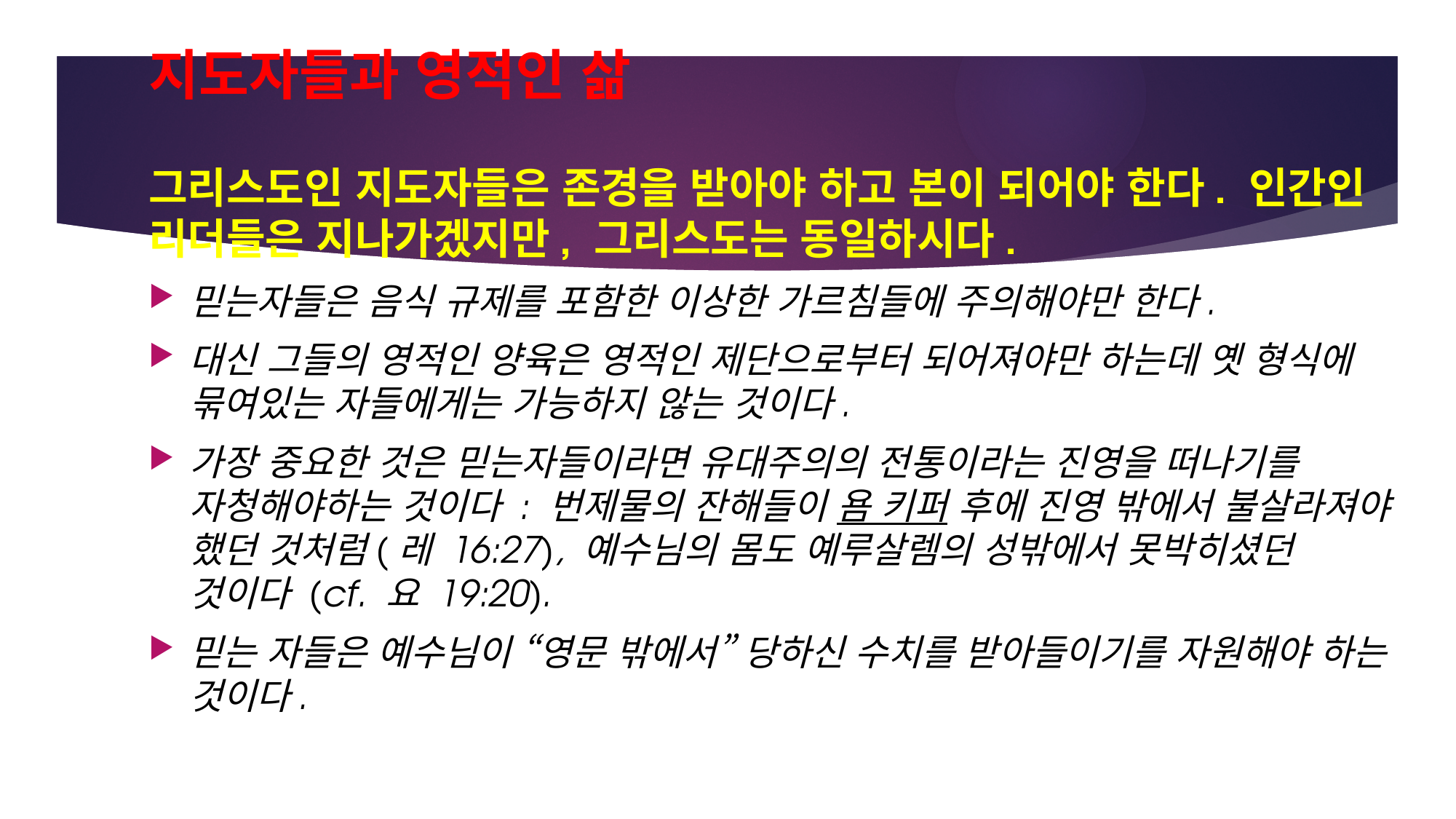

# 지도자들과 영적인 삶
그리스도인 지도자들은 존경을 받아야 하고 본이 되어야 한다. 인간인 리더들은 지나가겠지만, 그리스도는 동일하시다.
믿는자들은 음식 규제를 포함한 이상한 가르침들에 주의해야만 한다.
대신 그들의 영적인 양육은 영적인 제단으로부터 되어져야만 하는데 옛 형식에 묶여있는 자들에게는 가능하지 않는 것이다.
가장 중요한 것은 믿는자들이라면 유대주의의 전통이라는 진영을 떠나기를 자청해야하는 것이다 : 번제물의 잔해들이 욤 키퍼 후에 진영 밖에서 불살라져야 했던 것처럼(레 16:27), 예수님의 몸도 예루살렘의 성밖에서 못박히셨던 것이다 (cf. 요 19:20).
믿는 자들은 예수님이 “영문 밖에서” 당하신 수치를 받아들이기를 자원해야 하는 것이다.